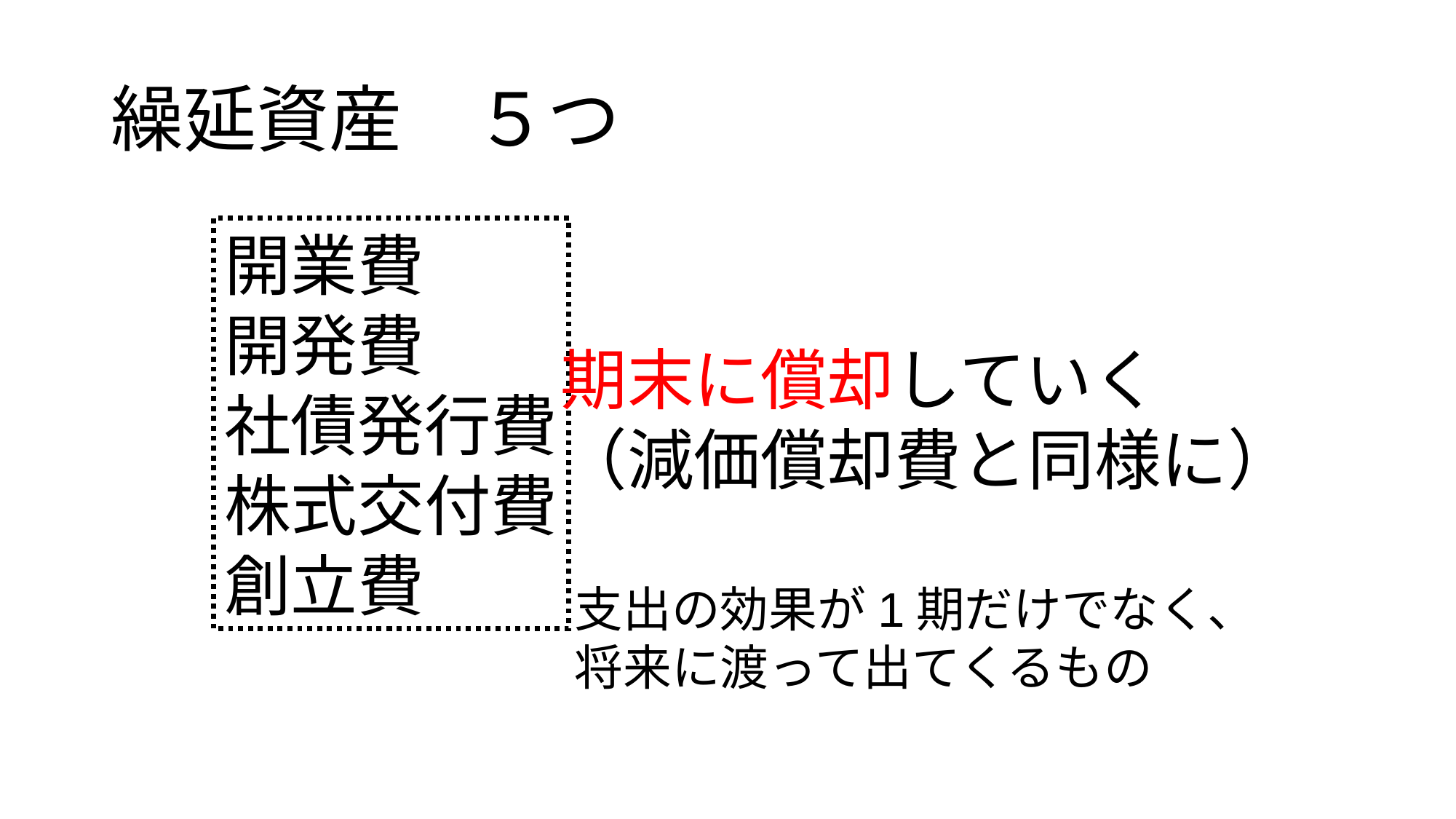

# 繰延資産　５つ
開業費
開発費
社債発行費
株式交付費
創立費
期末に償却していく
（減価償却費と同様に）
支出の効果が1期だけでなく、
将来に渡って出てくるもの